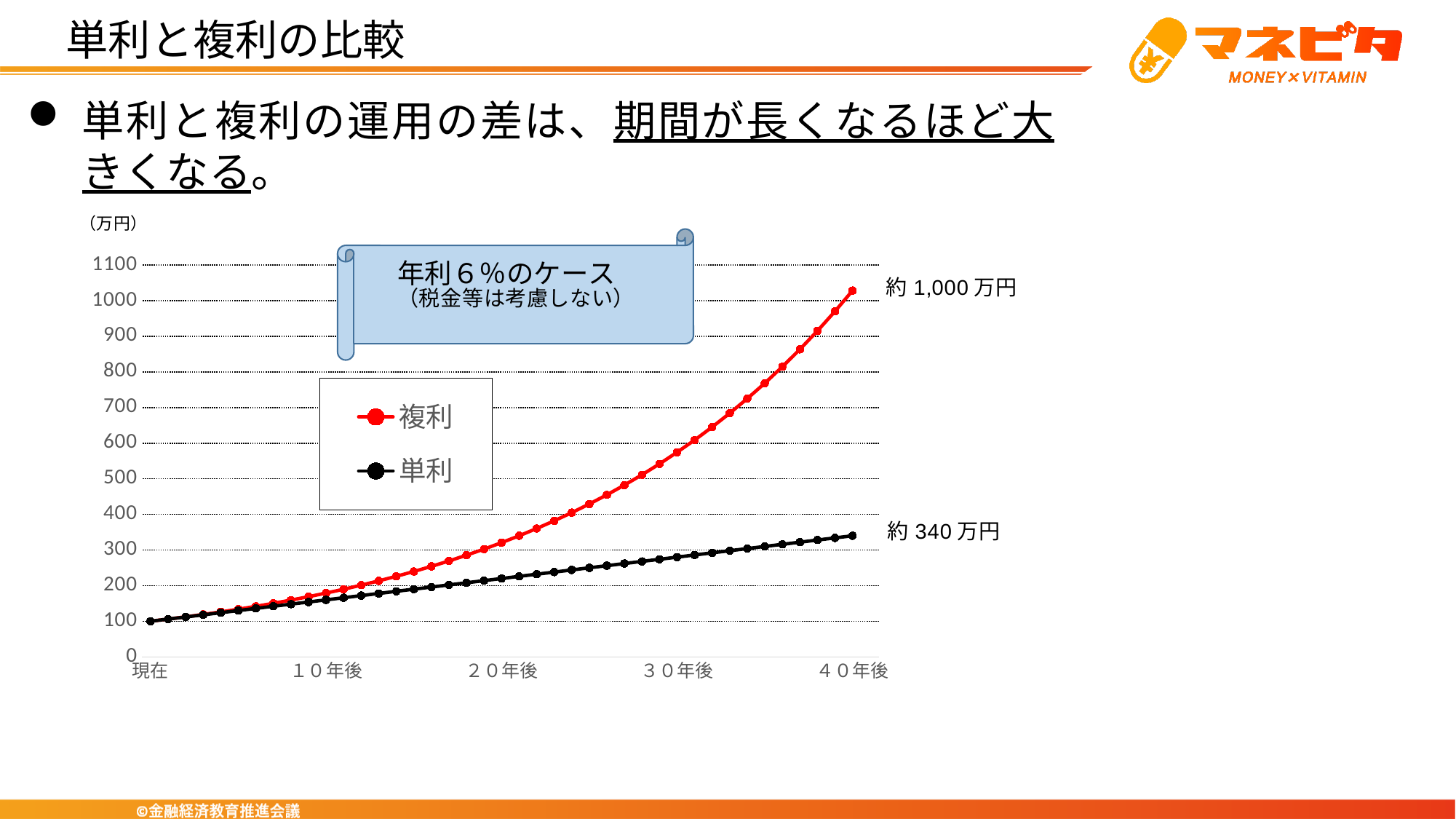

単利と複利の比較
単利と複利の運用の差は、期間が長くなるほど大きくなる。

### Chart

| Category | 複利 | 単利 |
|---|---|---|
| 現在 | 100.0 | 100.0 |
|  | 106.0 | 106.0 |
|  | 112.36 | 112.0 |
|  | 119.1016 | 118.0 |
|  | 126.247696 | 124.0 |
|  | 133.82255776000002 | 130.0 |
|  | 141.85191122560002 | 136.0 |
|  | 150.36302589913603 | 142.0 |
|  | 159.3848074530842 | 148.0 |
|  | 168.94789590026926 | 154.0 |
| １０年後 | 179.08476965428542 | 160.0 |
|  | 189.82985583354255 | 166.0 |
|  | 201.2196471835551 | 172.0 |
|  | 213.29282601456842 | 178.0 |
|  | 226.09039557544253 | 184.0 |
|  | 239.6558193099691 | 190.0 |
|  | 254.03516846856726 | 196.0 |
|  | 269.27727857668134 | 202.0 |
|  | 285.43391529128223 | 208.0 |
|  | 302.5599502087592 | 214.0 |
| ２０年後 | 320.7135472212847 | 220.0 |
|  | 339.95636005456186 | 226.0 |
|  | 360.3537416578356 | 232.0 |
|  | 381.97496615730574 | 238.0 |
|  | 404.8934641267441 | 244.0 |
|  | 429.1870719743488 | 250.0 |
|  | 454.93829629280975 | 256.0 |
|  | 482.23459407037836 | 262.0 |
|  | 511.1686697146011 | 268.0 |
|  | 541.8387898974772 | 274.0 |
| ３０年後 | 574.3491172913259 | 280.0 |
|  | 608.8100643288055 | 286.0 |
|  | 645.3386681885339 | 292.0 |
|  | 684.058988279846 | 298.0 |
|  | 725.1025275766367 | 304.0 |
|  | 768.608679231235 | 310.0 |
|  | 814.7251999851092 | 316.0 |
|  | 863.6087119842158 | 322.0 |
|  | 915.4252347032688 | 328.0 |
|  | 970.3507487854649 | 334.0 |
| ４０年後 | 1028.5717937125928 | 340.0 |